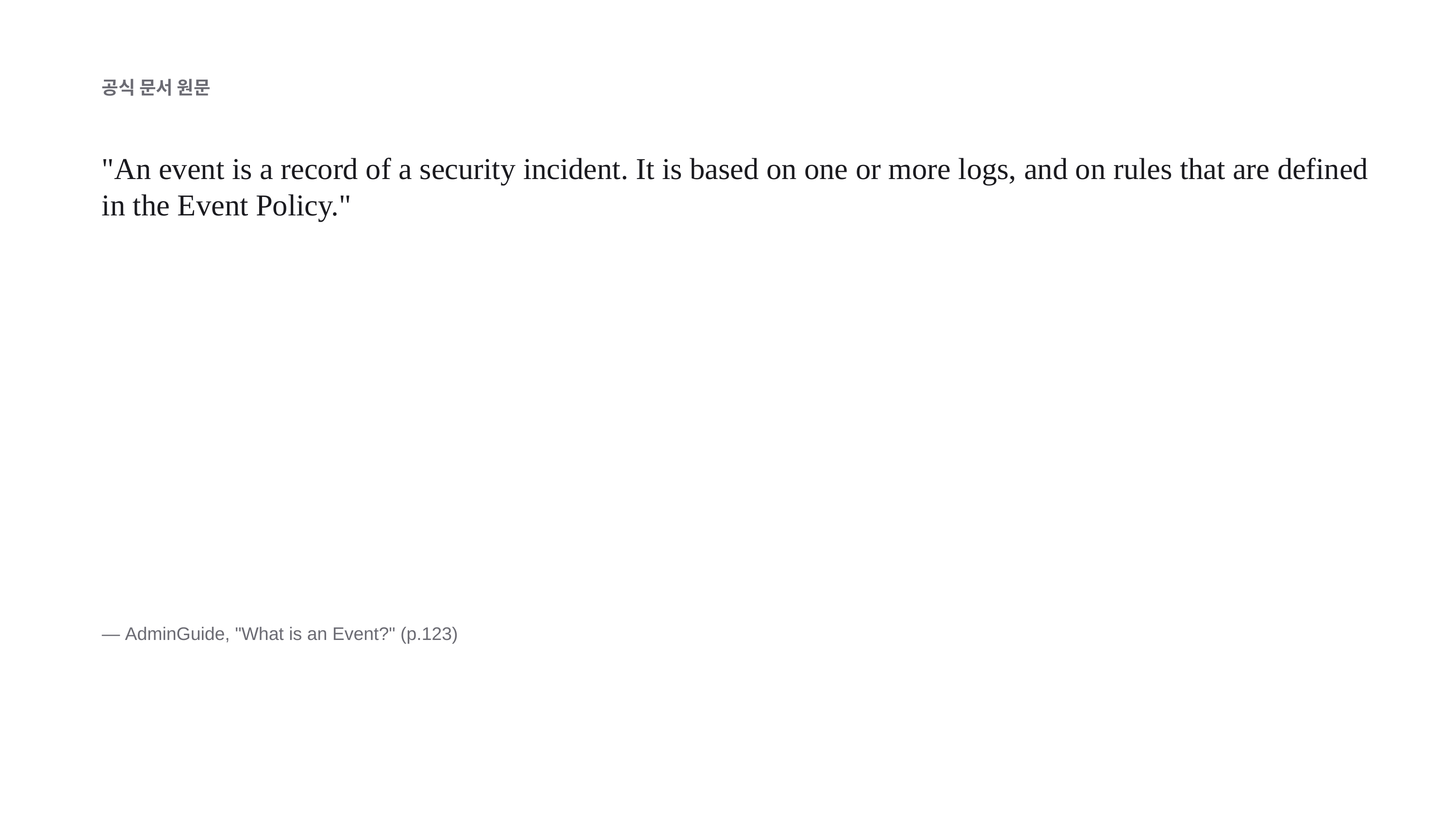

공식 문서 원문
"An event is a record of a security incident. It is based on one or more logs, and on rules that are defined in the Event Policy."
— AdminGuide, "What is an Event?" (p.123)